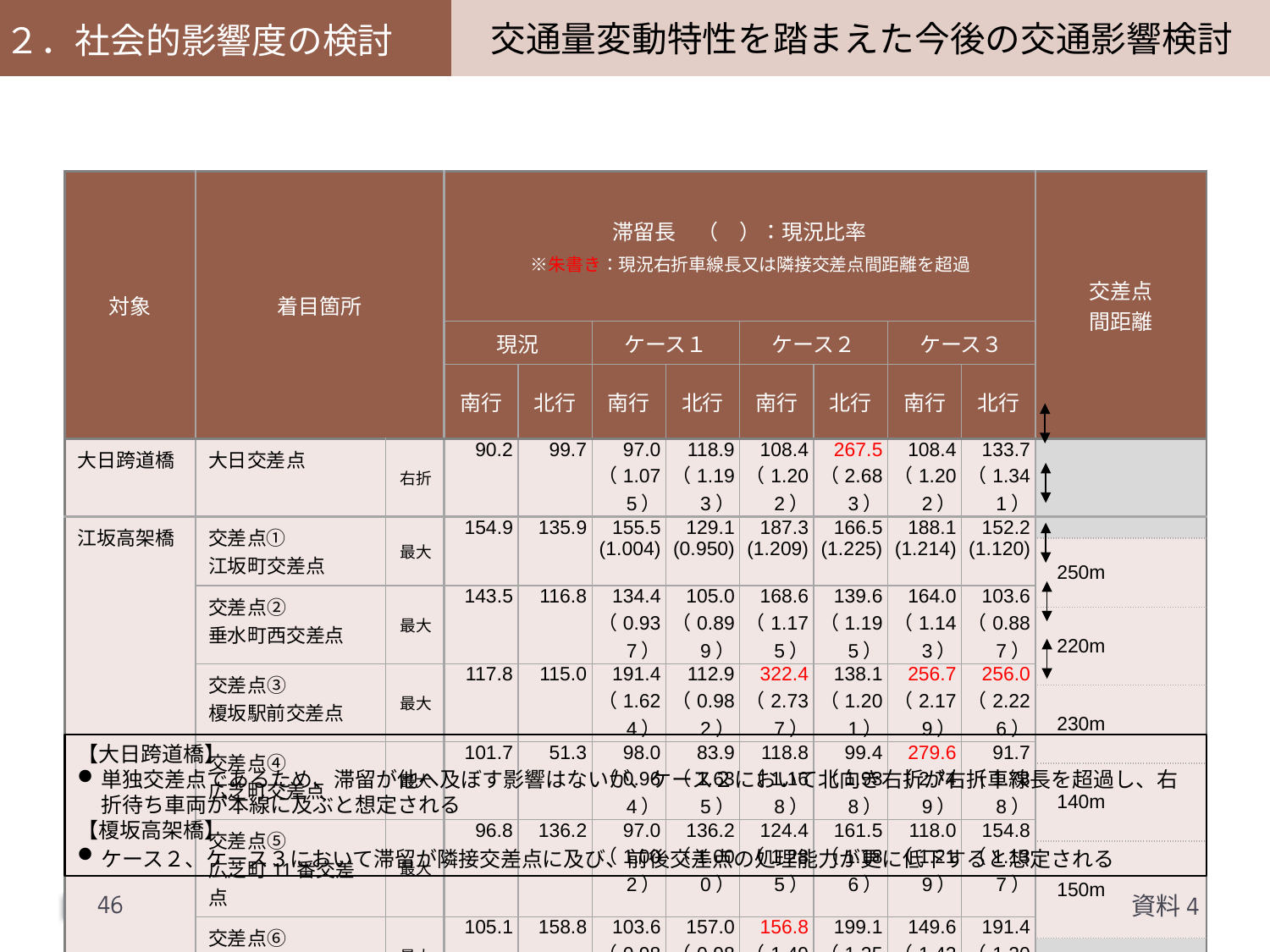

交通量変動特性を踏まえた今後の交通影響検討

２．社会的影響度の検討
（３）評価値算定結果（幹線側滞留長）
| 対象 | 着目箇所 |  | 滞留長　（　）：現況比率 　※朱書き：現況右折車線長又は隣接交差点間距離を超過 |  |  |  |  |  |  |  | 交差点 間距離 |
| --- | --- | --- | --- | --- | --- | --- | --- | --- | --- | --- | --- |
|  |  |  | 現況 |  | ケース１ |  | ケース２ |  | ケース３ |  |  |
|  |  |  | 南行 | 北行 | 南行 | 北行 | 南行 | 北行 | 南行 | 北行 |  |
| 大日跨道橋 | 大日交差点 | 右折 | 90.2 | 99.7 | 97.0 | 118.9 | 108.4 | 267.5 | 108.4 | 133.7 |  |
|  |  |  |  |  | （1.075） | （1.193） | （1.202） | （2.683） | （1.202） | （1.341） |  |
| 江坂高架橋 | 交差点① 江坂町交差点 | 最大 | 154.9 | 135.9 | 155.5 | 129.1 | 187.3 | 166.5 | 188.1 | 152.2 |  |
|  |  |  |  |  | (1.004) | (0.950) | (1.209) | (1.225) | (1.214) | (1.120) | 250m |
|  | 交差点② 垂水町西交差点 | 最大 | 143.5 | 116.8 | 134.4 | 105.0 | 168.6 | 139.6 | 164.0 | 103.6 |  |
|  |  |  |  |  | （0.937） | （0.899） | （1.175） | （1.195） | （1.143） | （0.887） | 220m |
|  | 交差点③ 榎坂駅前交差点 | 最大 | 117.8 | 115.0 | 191.4 | 112.9 | 322.4 | 138.1 | 256.7 | 256.0 |  |
|  |  |  |  |  | （1.624） | （0.982） | （2.737） | （1.201） | （2.179） | （2.226） | 230m |
|  | 交差点④ 広芝町交差点 | 最大 | 101.7 | 51.3 | 98.0 | 83.9 | 118.8 | 99.4 | 279.6 | 91.7 |  |
|  |  |  |  |  | （0.964） | （1.635） | （1.168） | （1.938） | （2.749） | （1.788） | 140m |
|  | 交差点⑤ 広芝町11番交差点 | 最大 | 96.8 | 136.2 | 97.0 | 136.2 | 124.4 | 161.5 | 118.0 | 154.8 |  |
|  |  |  |  |  | （1.002） | （1.000） | （1.285） | （1.186） | （1.219） | （1.137） | 150m |
|  | 交差点⑥ 江の木町交差点 | 最大 | 105.1 | 158.8 | 103.6 | 157.0 | 156.8 | 199.1 | 149.6 | 191.4 |  |
|  |  |  |  |  | （0.985） | （0.989） | （1.492） | （1.254） | （1.423） | （1.205） |  |
【大日跨道橋】
単独交差点であるため、滞留が他へ及ぼす影響はないが、ケース２において北向き右折が右折車線長を超過し、右折待ち車両が本線に及ぶと想定される
【榎坂高架橋】
ケース２、ケース３において滞留が隣接交差点に及び、前後交差点の処理能力が更に低下すると想定される
46
資料4